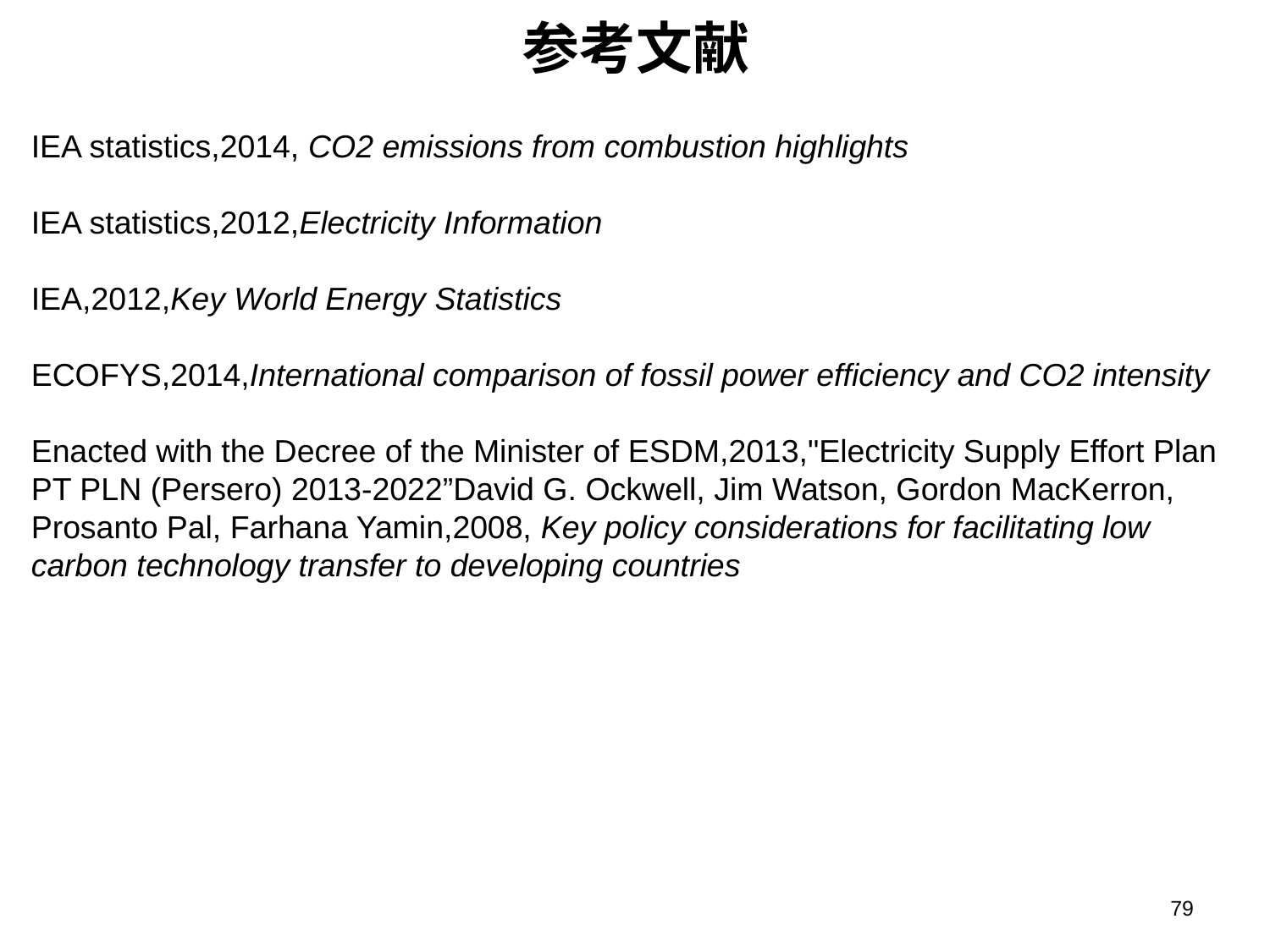

参考文献
IEA statistics,2014, CO2 emissions from combustion highlights

IEA statistics,2012,Electricity Information

IEA,2012,Key World Energy Statistics

ECOFYS,2014,International comparison of fossil power efficiency and CO2 intensity

Enacted with the Decree of the Minister of ESDM,2013,"Electricity Supply Effort Plan PT PLN (Persero) 2013-2022”David G. Ockwell, Jim Watson, Gordon MacKerron, Prosanto Pal, Farhana Yamin,2008, Key policy considerations for facilitating low carbon technology transfer to developing countries

79